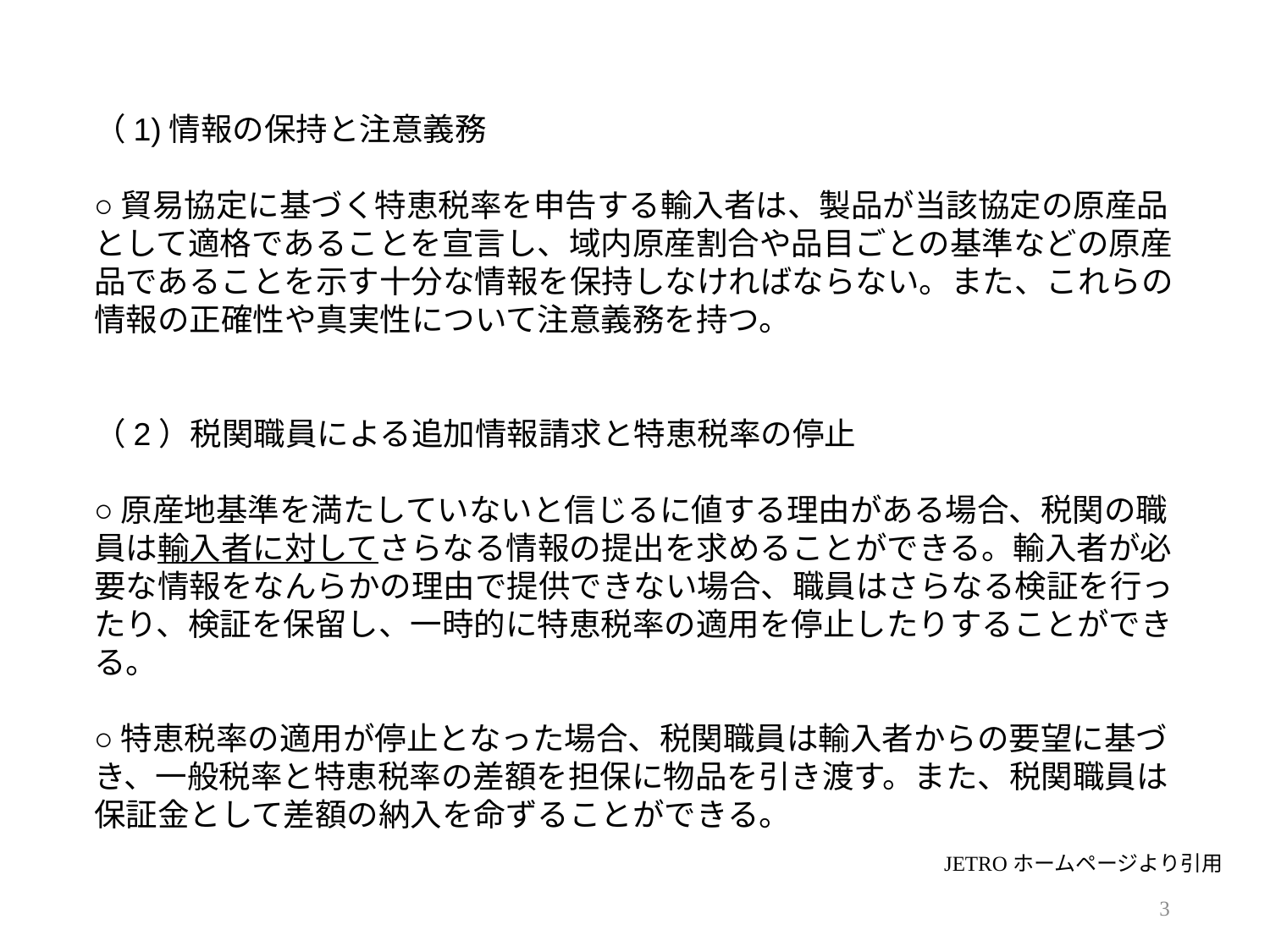

（1)情報の保持と注意義務

○貿易協定に基づく特恵税率を申告する輸入者は、製品が当該協定の原産品として適格であることを宣言し、域内原産割合や品目ごとの基準などの原産品であることを示す十分な情報を保持しなければならない。また、これらの情報の正確性や真実性について注意義務を持つ。

（2）税関職員による追加情報請求と特恵税率の停止

○原産地基準を満たしていないと信じるに値する理由がある場合、税関の職員は輸入者に対してさらなる情報の提出を求めることができる。輸入者が必要な情報をなんらかの理由で提供できない場合、職員はさらなる検証を行ったり、検証を保留し、一時的に特恵税率の適用を停止したりすることができる。

○特恵税率の適用が停止となった場合、税関職員は輸入者からの要望に基づき、一般税率と特恵税率の差額を担保に物品を引き渡す。また、税関職員は保証金として差額の納入を命ずることができる。
JETROホームページより引用
3